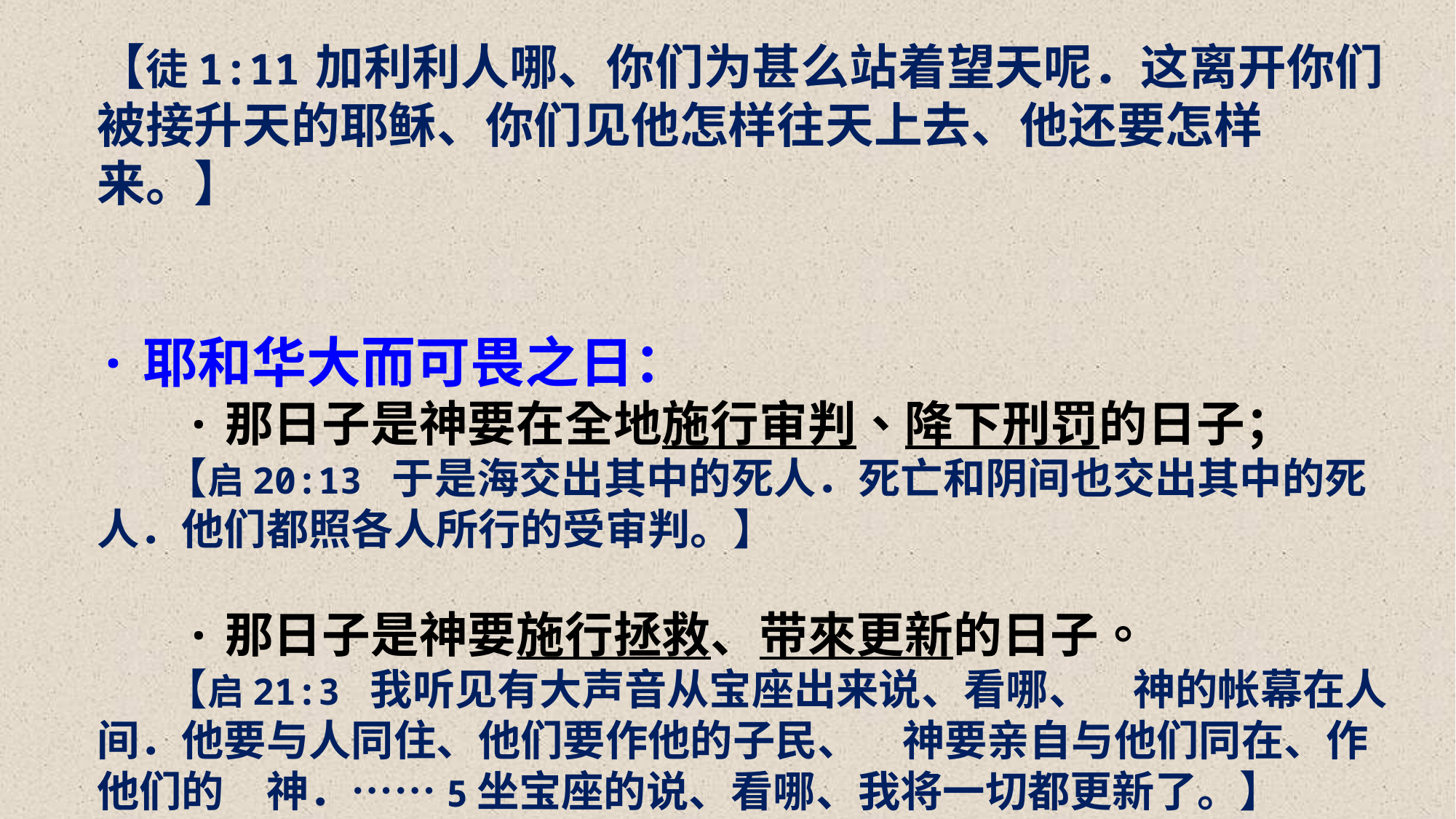

【徒1:11	加利利人哪、你们为甚么站着望天呢．这离开你们被接升天的耶稣、你们见他怎样往天上去、他还要怎样来。】

·耶和华大而可畏之日：
   ·那日子是神要在全地施行审判、降下刑罚的日子；
      【启20:13 于是海交出其中的死人．死亡和阴间也交出其中的死人．他们都照各人所行的受审判。】

   ·那日子是神要施行拯救、带來更新的日子。
      【启21:3 我听见有大声音从宝座出来说、看哪、　神的帐幕在人间．他要与人同住、他们要作他的子民、　神要亲自与他们同在、作他们的　神．……5坐宝座的说、看哪、我将一切都更新了。】